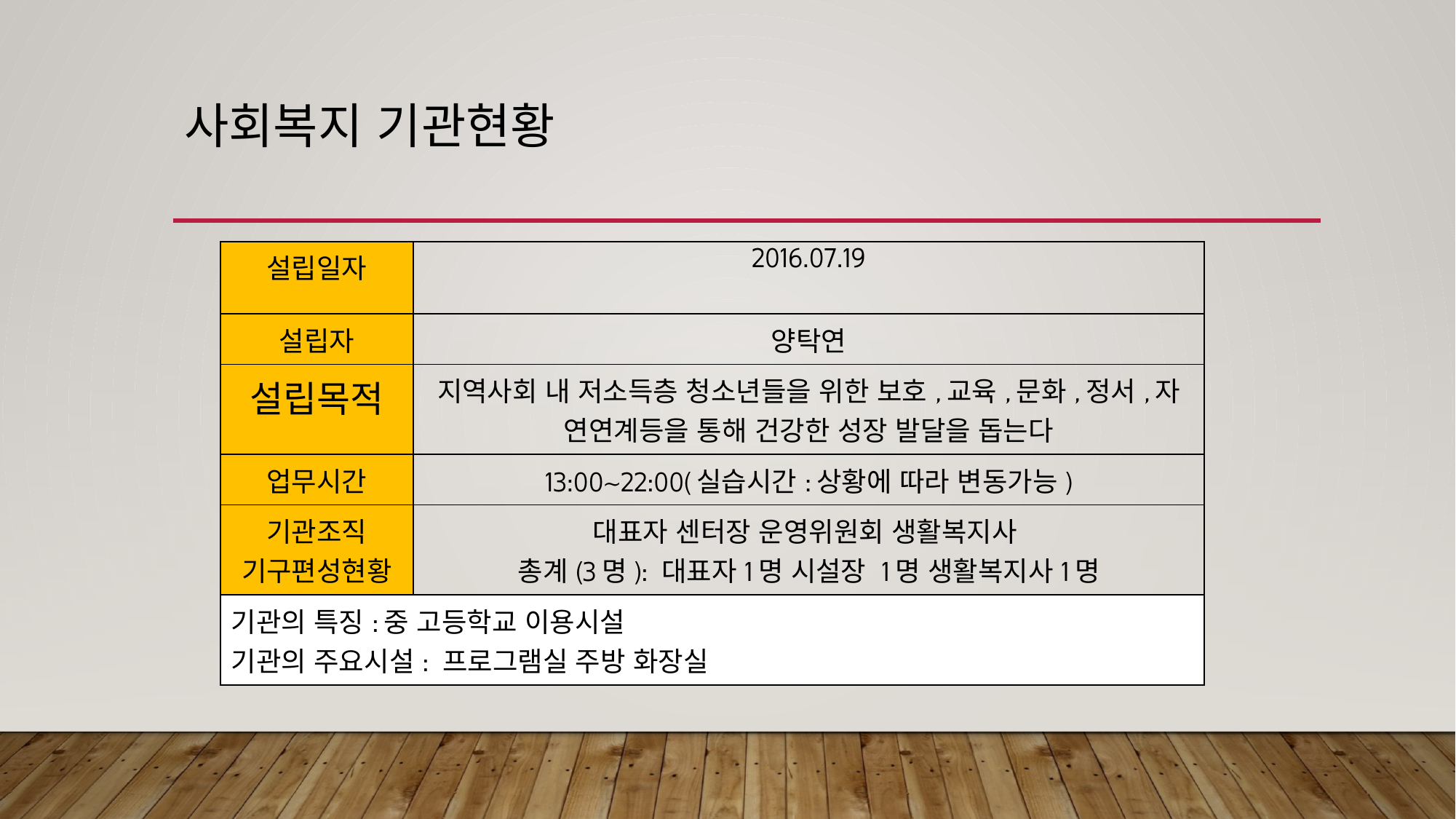

# 사회복지 기관현황
| 설립일자 | 2016.07.19 |
| --- | --- |
| 설립자 | 양탁연 |
| 설립목적 | 지역사회 내 저소득층 청소년들을 위한 보호,교육,문화,정서,자 연연계등을 통해 건강한 성장 발달을 돕는다 |
| 업무시간 | 13:00~22:00(실습시간:상황에 따라 변동가능) |
| 기관조직 기구편성현황 | 대표자 센터장 운영위원회 생활복지사 총계(3명): 대표자1명 시설장 1명 생활복지사1명 |
| 기관의 특징:중 고등학교 이용시설 기관의 주요시설: 프로그램실 주방 화장실 |  |